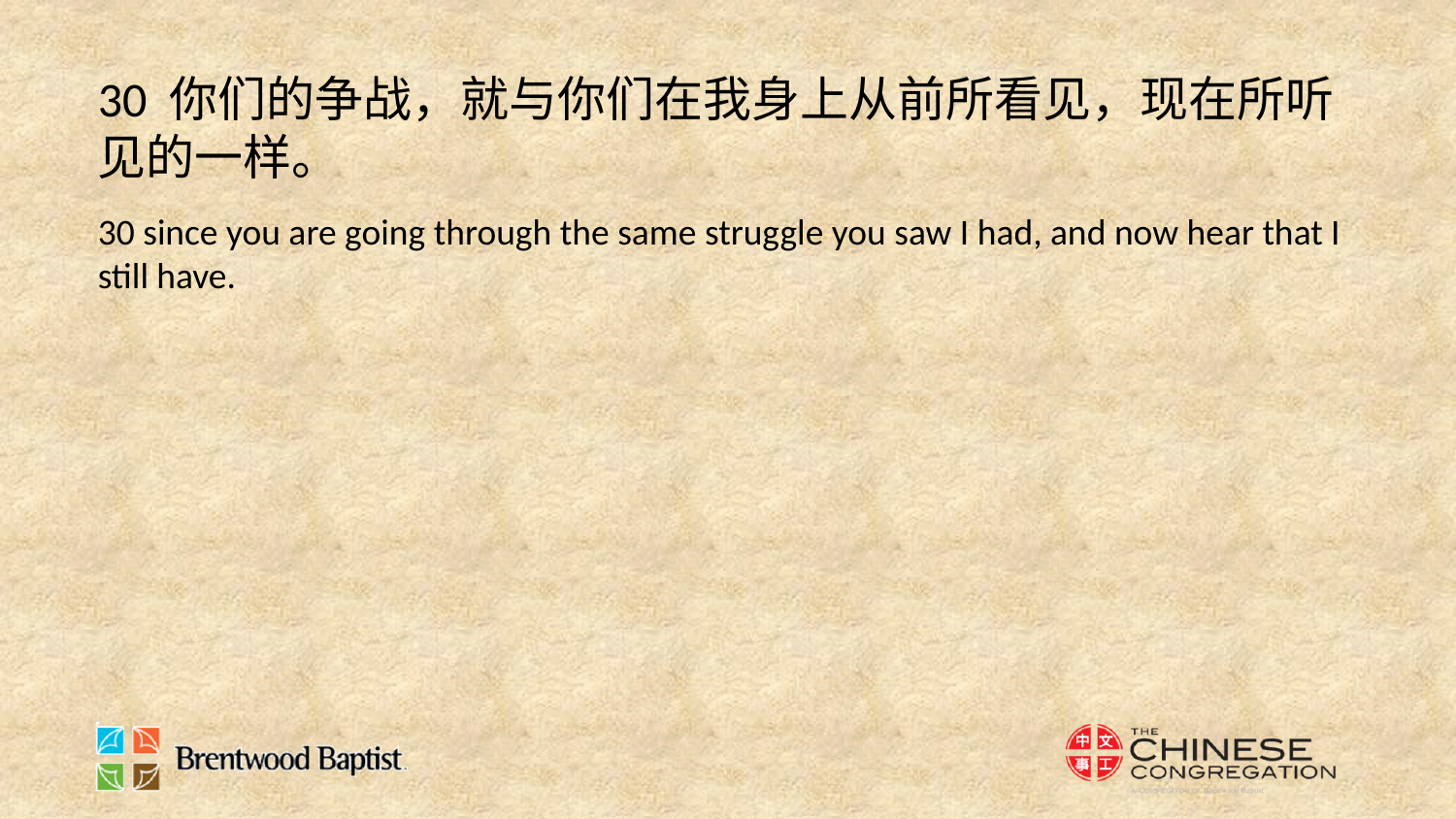

30 你们的争战，就与你们在我身上从前所看见，现在所听见的一样。

30 since you are going through the same struggle you saw I had, and now hear that I still have.